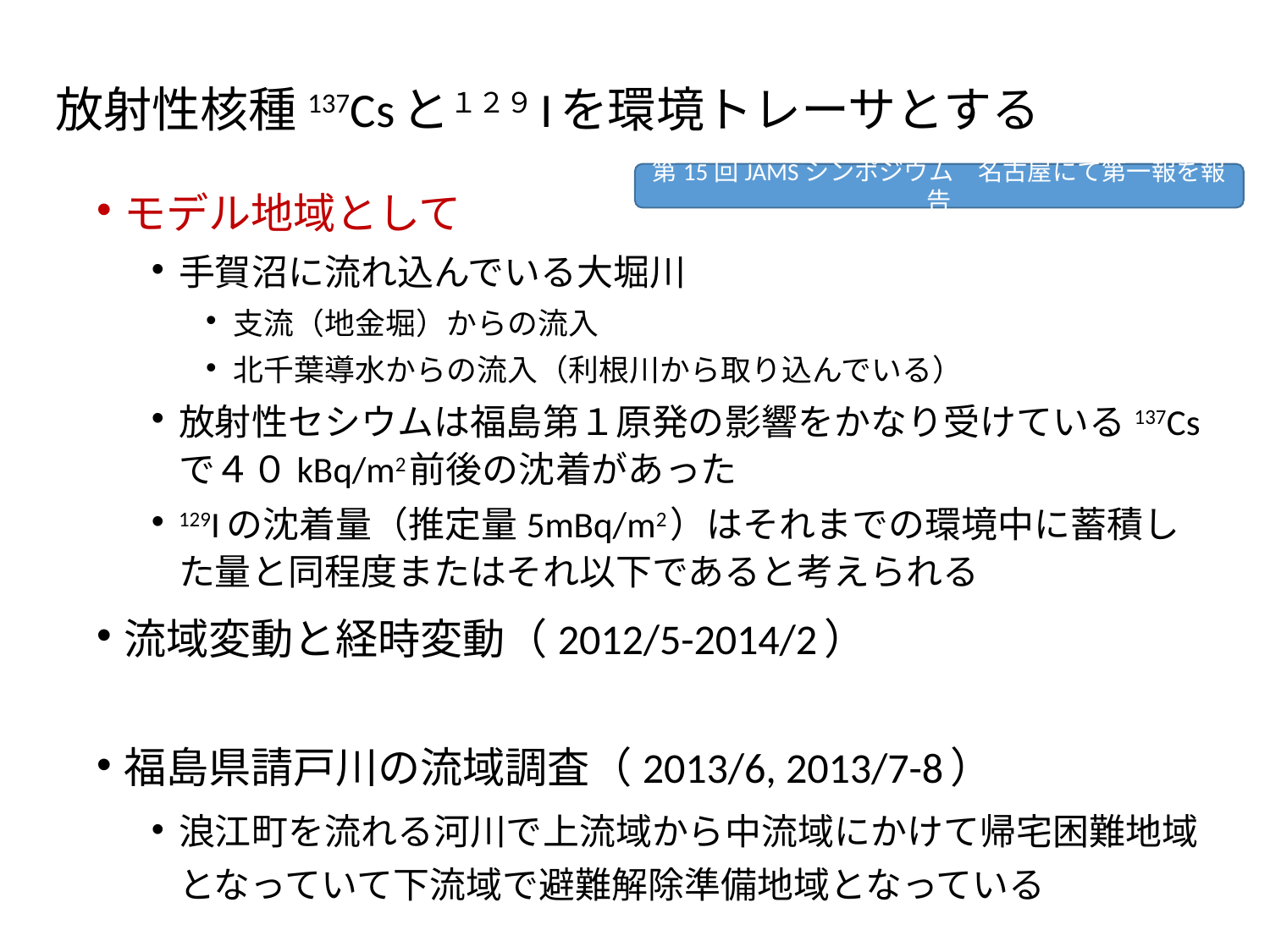

# 放射性核種137Csと１２９Iを環境トレーサとする
第15回JAMSシンポジウム　名古屋にて第一報を報告
モデル地域として
手賀沼に流れ込んでいる大堀川
支流（地金堀）からの流入
北千葉導水からの流入（利根川から取り込んでいる）
放射性セシウムは福島第１原発の影響をかなり受けている137Csで４０kBq/m2前後の沈着があった
129Iの沈着量（推定量5mBq/m2）はそれまでの環境中に蓄積した量と同程度またはそれ以下であると考えられる
流域変動と経時変動（2012/5-2014/2）

福島県請戸川の流域調査（2013/6, 2013/7-8）
浪江町を流れる河川で上流域から中流域にかけて帰宅困難地域となっていて下流域で避難解除準備地域となっている